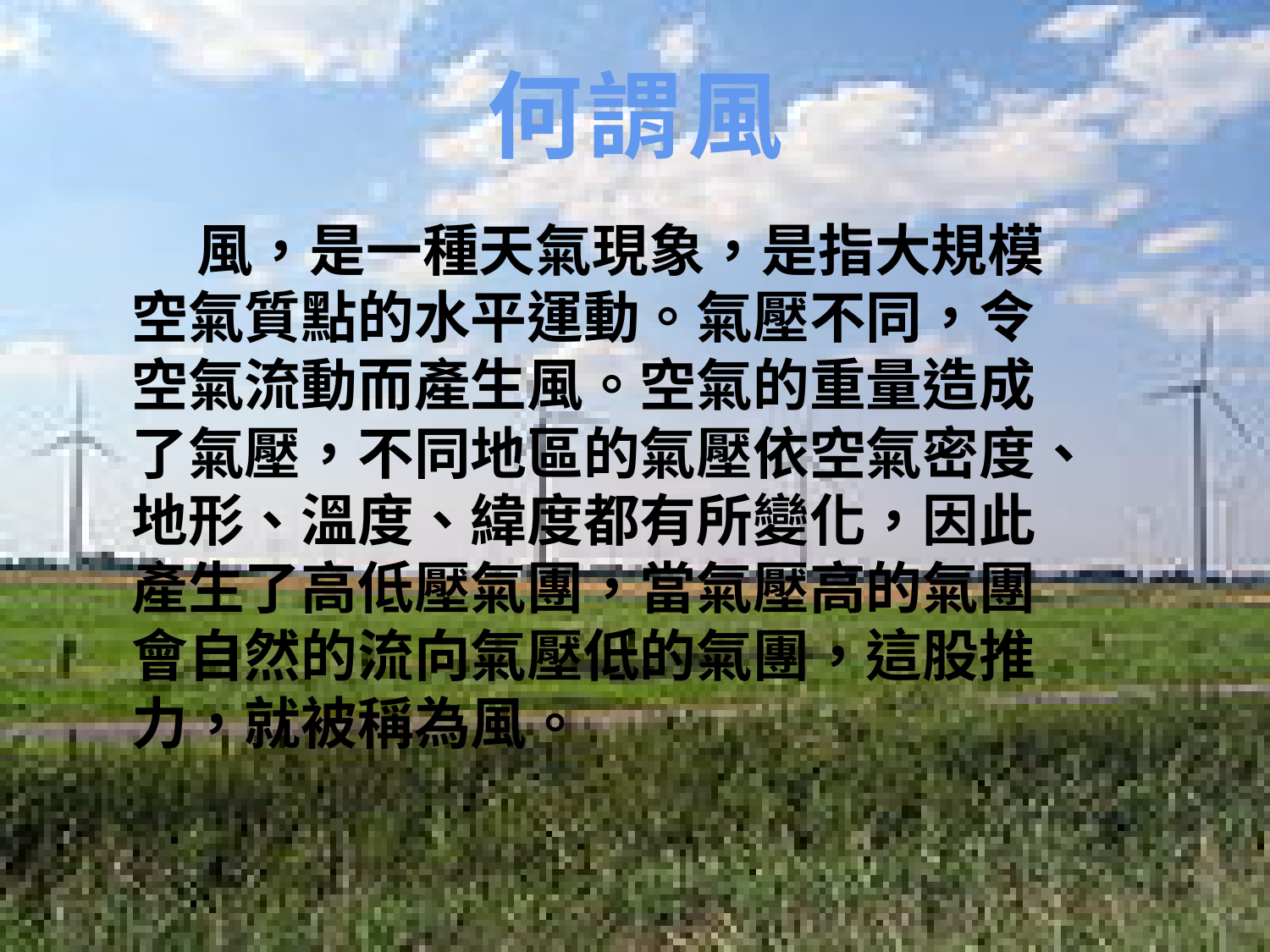

何謂風
    風，是一種天氣現象，是指大規模空氣質點的水平運動。氣壓不同，令空氣流動而產生風。空氣的重量造成了氣壓，不同地區的氣壓依空氣密度、地形、溫度、緯度都有所變化，因此產生了高低壓氣團，當氣壓高的氣團會自然的流向氣壓低的氣團，這股推力，就被稱為風。